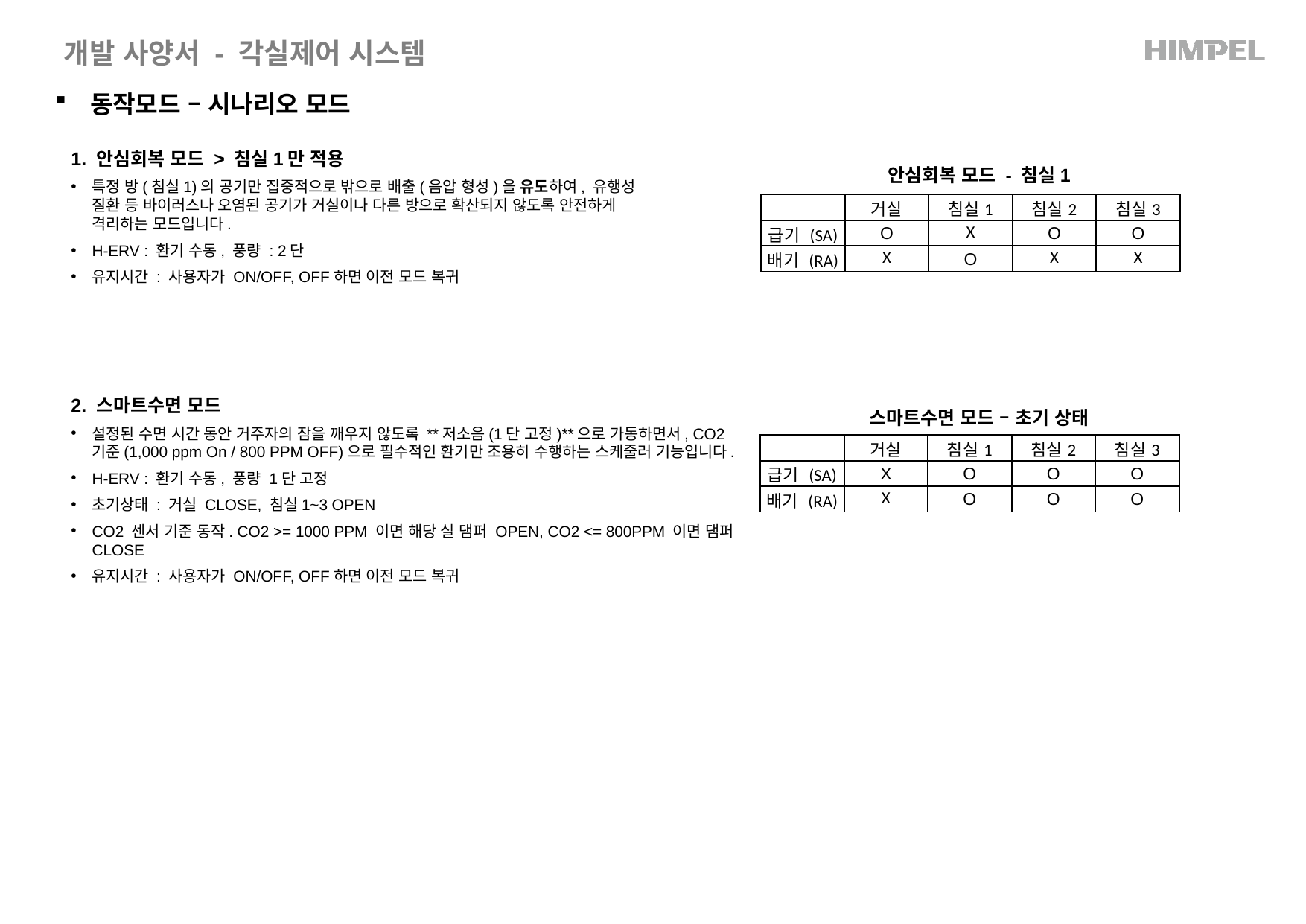

개발 사양서 - 각실제어 시스템
동작모드 – 시나리오 모드
1. 안심회복 모드 > 침실1만 적용
특정 방(침실1)의 공기만 집중적으로 밖으로 배출(음압 형성)을 유도하여, 유행성 질환 등 바이러스나 오염된 공기가 거실이나 다른 방으로 확산되지 않도록 안전하게 격리하는 모드입니다.
H-ERV : 환기 수동, 풍량 : 2단
유지시간 : 사용자가 ON/OFF, OFF하면 이전 모드 복귀
안심회복 모드 - 침실1
|  | 거실 | 침실1 | 침실2 | 침실3 |
| --- | --- | --- | --- | --- |
| 급기 (SA) | O | X | O | O |
| 배기 (RA) | X | O | X | X |
2. 스마트수면 모드
설정된 수면 시간 동안 거주자의 잠을 깨우지 않도록 **저소음(1단 고정)**으로 가동하면서, CO2 기준(1,000 ppm On / 800 PPM OFF)으로 필수적인 환기만 조용히 수행하는 스케줄러 기능입니다.
H-ERV : 환기 수동, 풍량 1단 고정
초기상태 : 거실 CLOSE, 침실1~3 OPEN
CO2 센서 기준 동작. CO2 >= 1000 PPM 이면 해당 실 댐퍼 OPEN, CO2 <= 800PPM 이면 댐퍼 CLOSE
유지시간 : 사용자가 ON/OFF, OFF하면 이전 모드 복귀
스마트수면 모드 – 초기 상태
|  | 거실 | 침실1 | 침실2 | 침실3 |
| --- | --- | --- | --- | --- |
| 급기 (SA) | X | O | O | O |
| 배기 (RA) | X | O | O | O |